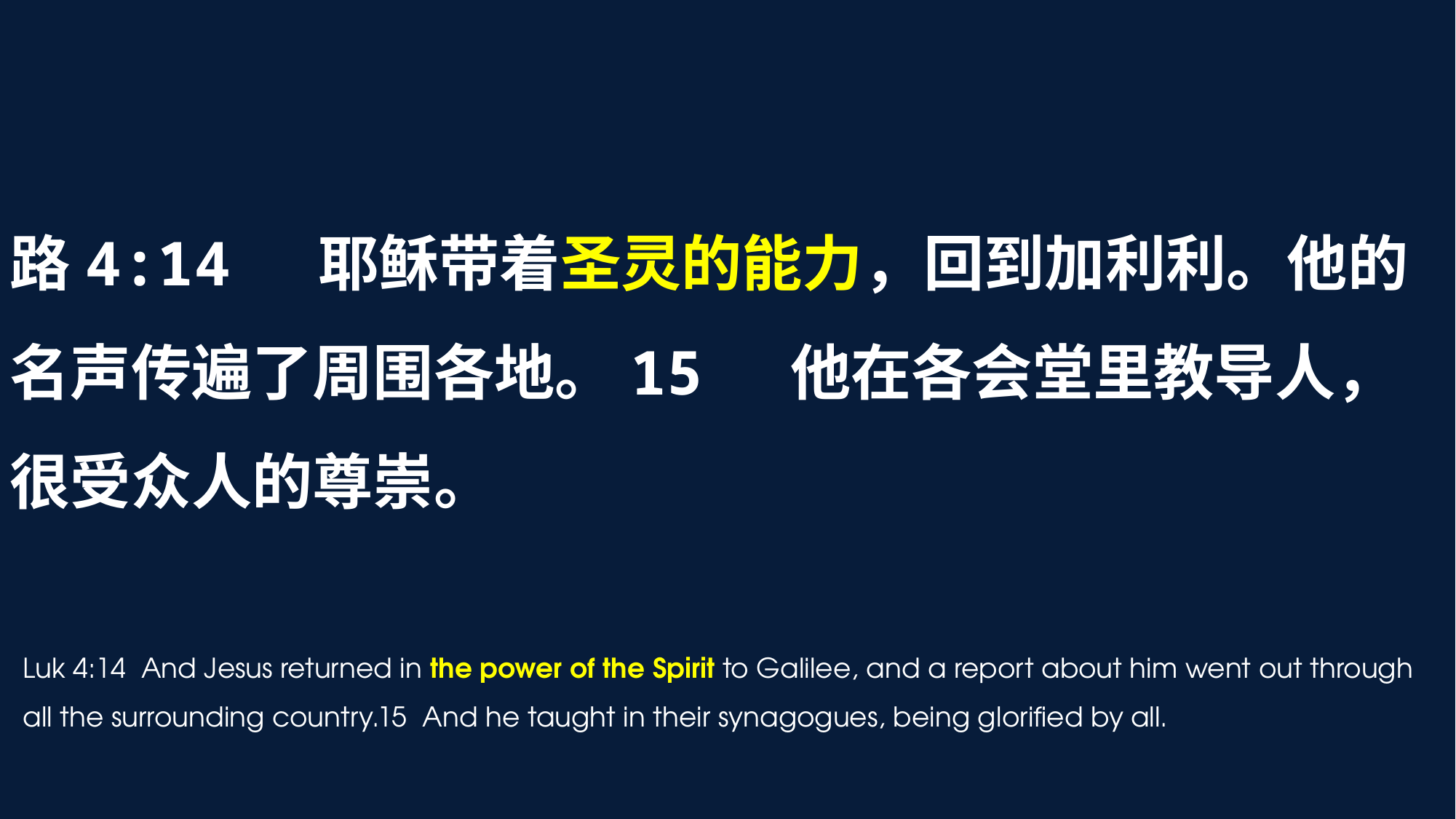

路4:14  耶稣带着圣灵的能力，回到加利利。他的名声传遍了周围各地。15  他在各会堂里教导人，很受众人的尊崇。

Luk 4:14  And Jesus returned in the power of the Spirit to Galilee, and a report about him went out through all the surrounding country.15  And he taught in their synagogues, being glorified by all.